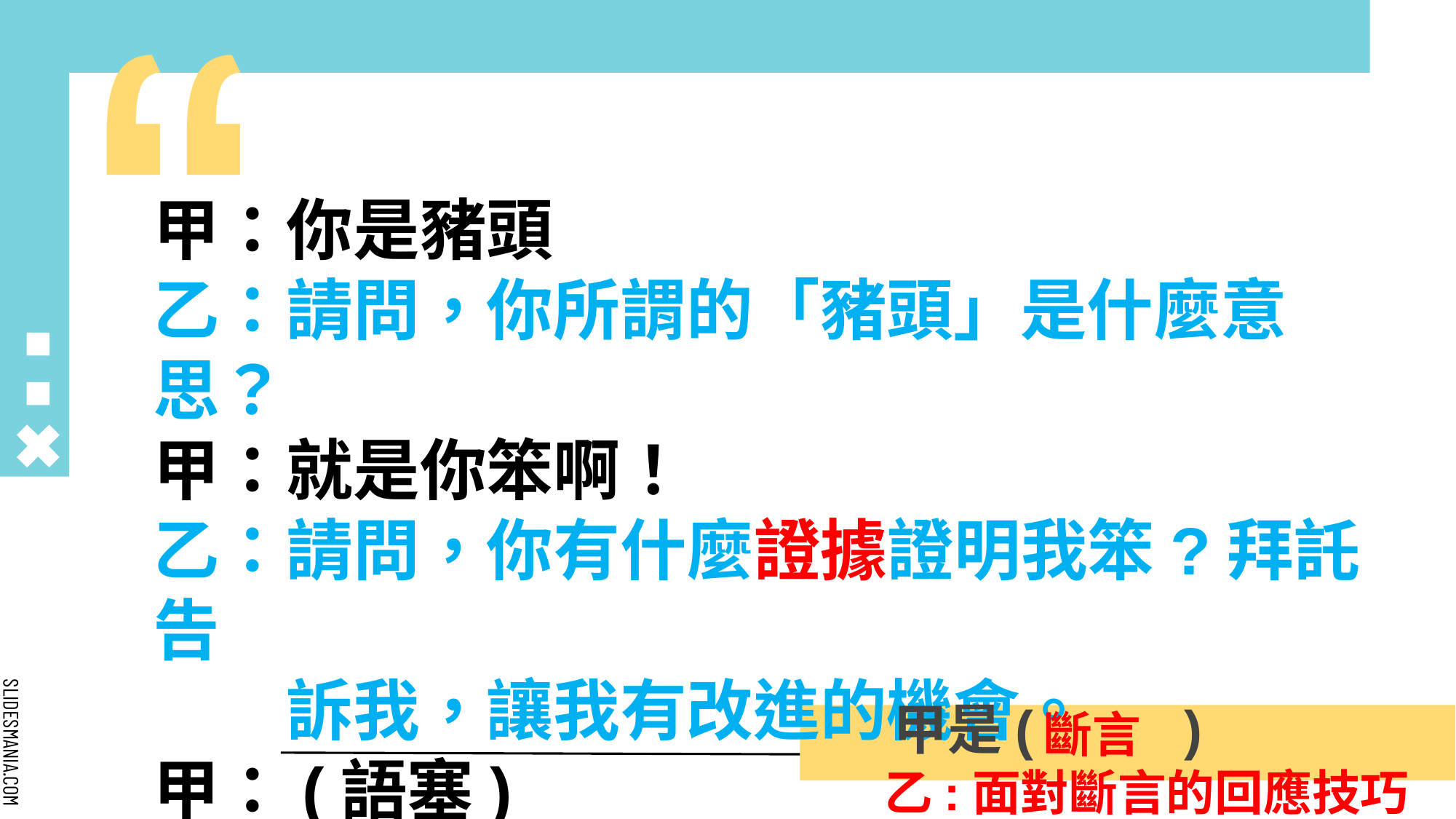

# 甲：你是豬頭 乙：請問，你所謂的「豬頭」是什麼意思？ 甲：就是你笨啊！ 乙：請問，你有什麼證據證明我笨?拜託告　 　　訴我，讓我有改進的機會。 甲：(語塞)
                                                  甲是(          )
           斷言
乙:面對斷言的回應技巧